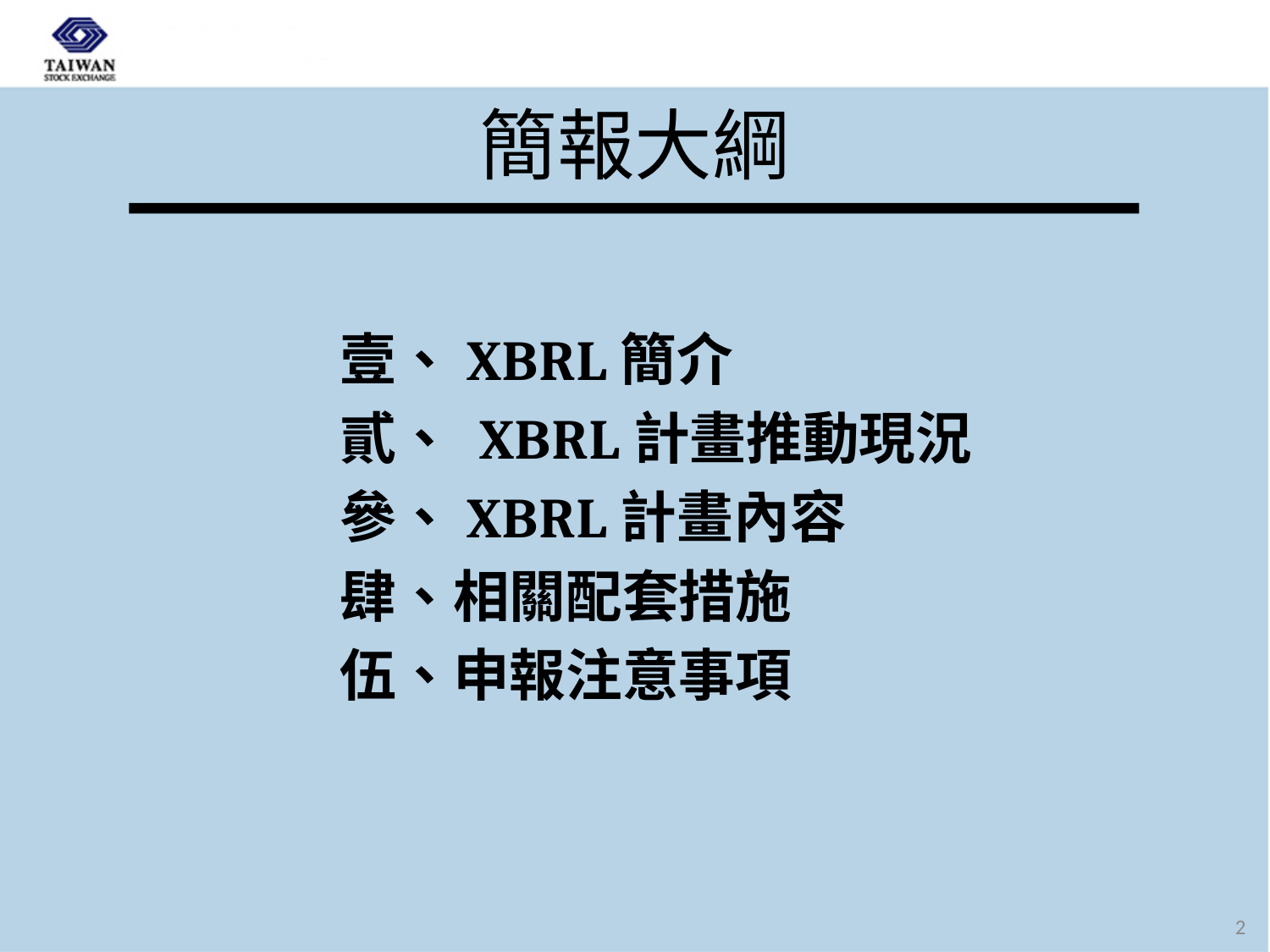

# 簡報大綱

壹、XBRL簡介
貳、 XBRL計畫推動現況
參、XBRL計畫內容
肆、相關配套措施
伍、申報注意事項

2